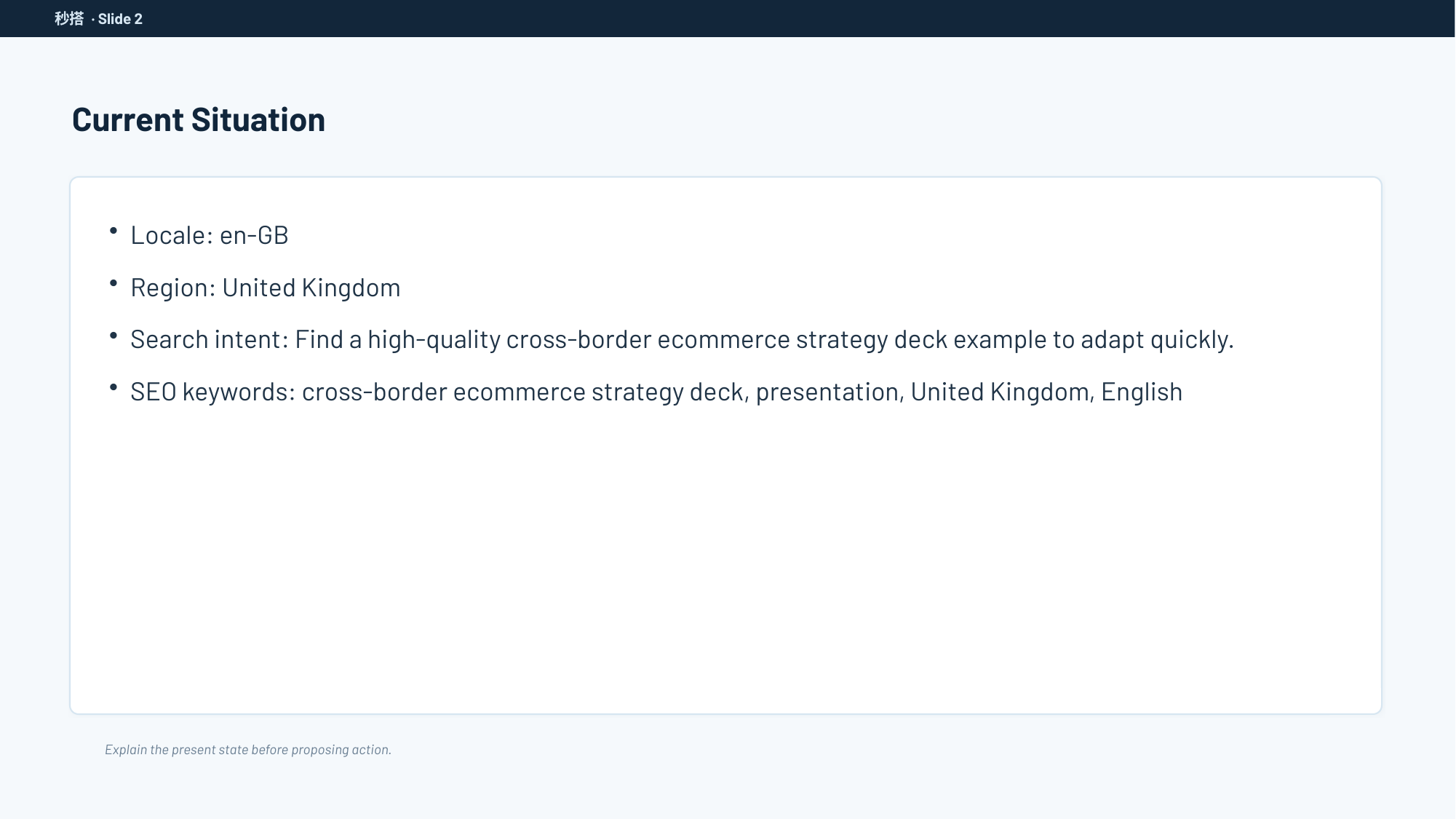

秒搭 · Slide 2
Current Situation

Locale: en-GB
Region: United Kingdom
Search intent: Find a high-quality cross-border ecommerce strategy deck example to adapt quickly.
SEO keywords: cross-border ecommerce strategy deck, presentation, United Kingdom, English
Explain the present state before proposing action.